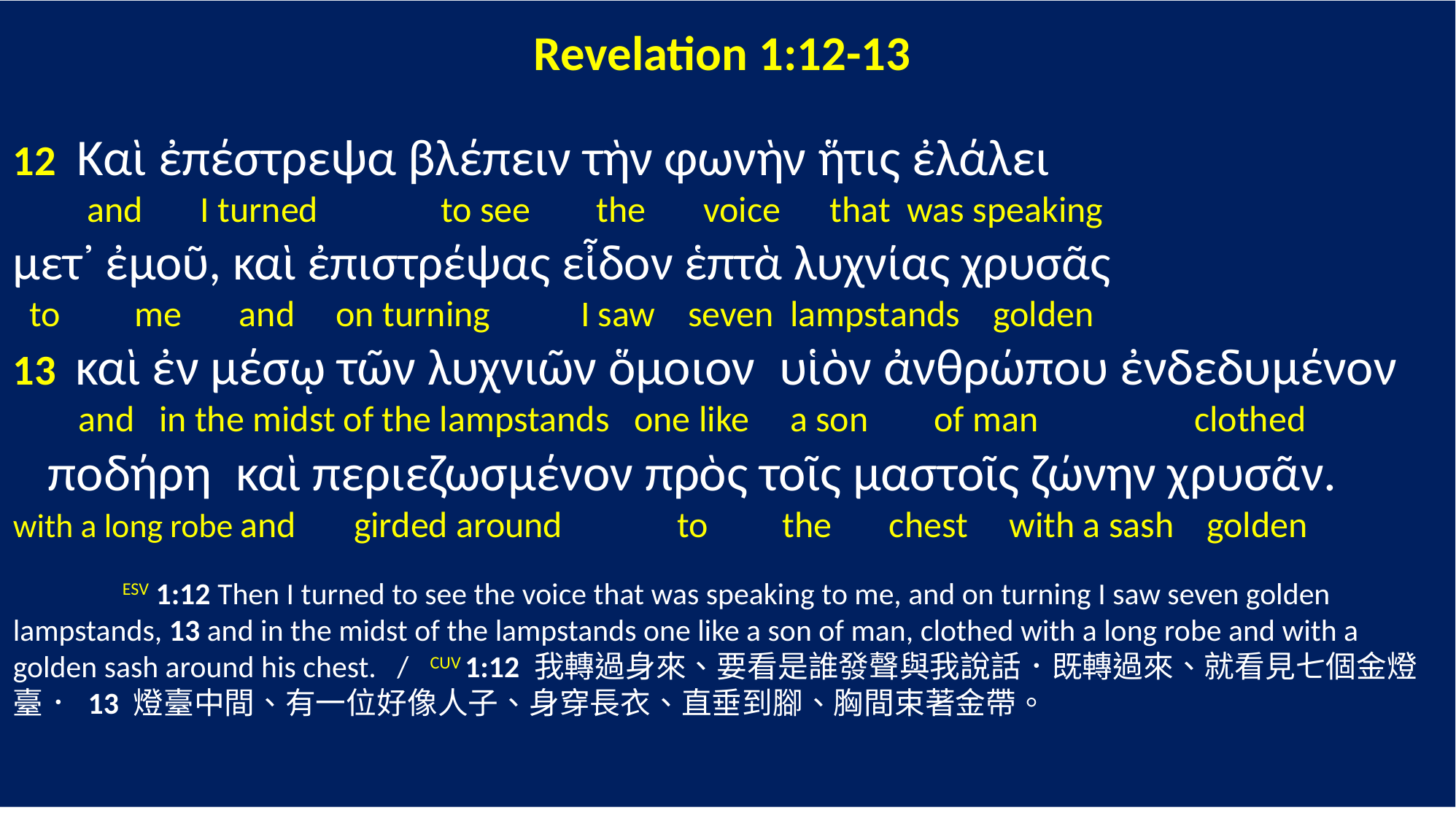

Revelation 1:12-13

12  Καὶ ἐπέστρεψα βλέπειν τὴν φωνὴν ἥτις ἐλάλει
         and       I turned               to see        the       voice      that  was speaking
μετ᾽ ἐμοῦ, καὶ ἐπιστρέψας εἶδον ἑπτὰ λυχνίας χρυσᾶς
  to         me       and     on turning           I saw    seven  lampstands    golden
13  καὶ ἐν μέσῳ τῶν λυχνιῶν ὅμοιον  υἱὸν ἀνθρώπου ἐνδεδυμένον
        and   in the midst of the lampstands   one like     a son        of man                   clothed
   ποδήρη  καὶ περιεζωσμένον πρὸς τοῖς μαστοῖς ζώνην χρυσᾶν.
with a long robe and       girded around              to         the       chest     with a sash    golden

	ESV 1:12 Then I turned to see the voice that was speaking to me, and on turning I saw seven golden lampstands, 13 and in the midst of the lampstands one like a son of man, clothed with a long robe and with a golden sash around his chest.   /   CUV 1:12 我轉過身來、要看是誰發聲與我說話．既轉過來、就看見七個金燈臺． 13 燈臺中間、有一位好像人子、身穿長衣、直垂到腳、胸間束著金帶。